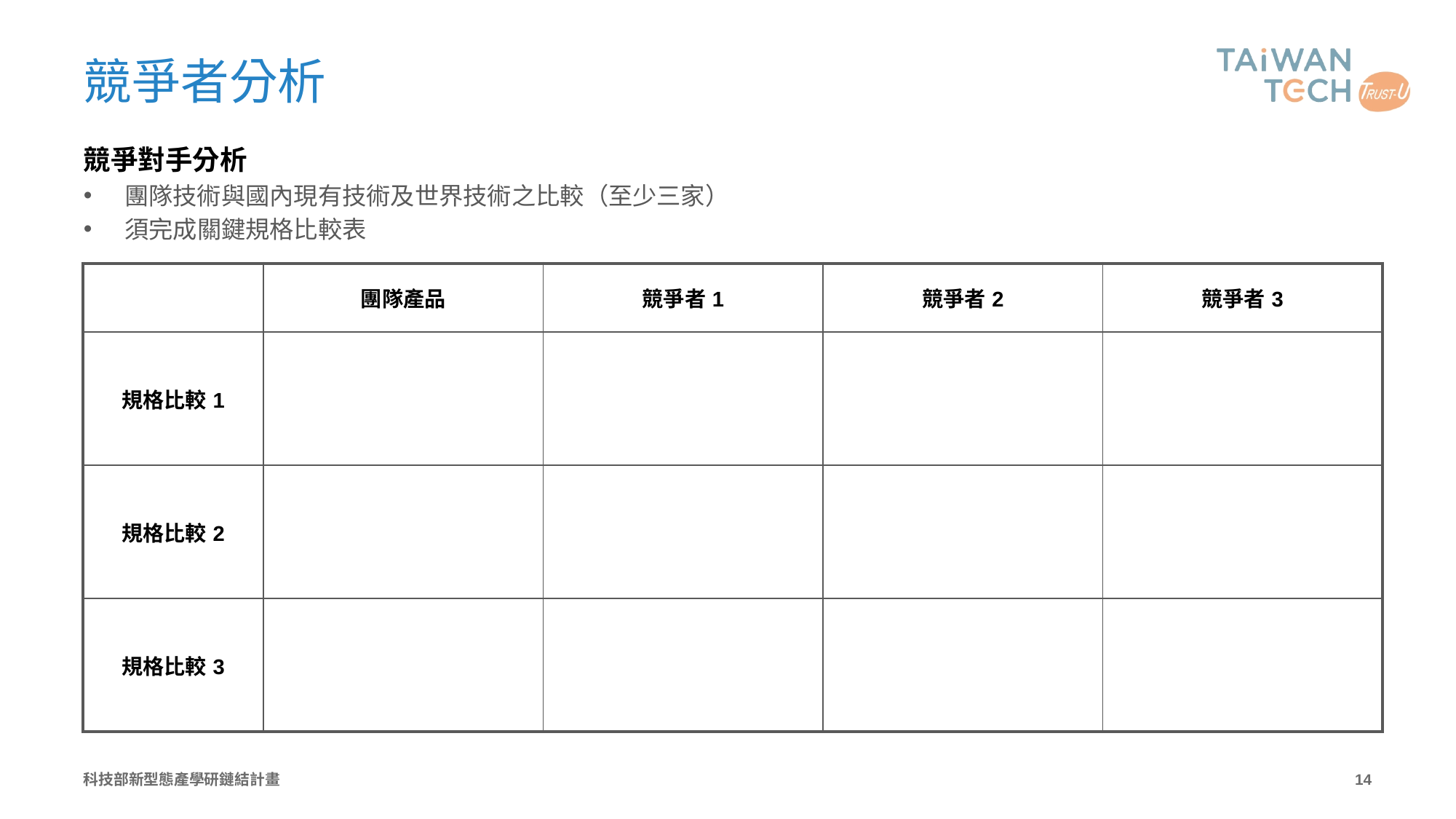

# 競爭者分析
競爭對手分析
團隊技術與國內現有技術及世界技術之比較（至少三家）
須完成關鍵規格比較表
|  | 團隊產品 | 競爭者1 | 競爭者2 | 競爭者3 |
| --- | --- | --- | --- | --- |
| 規格比較1 |  |  |  |  |
| 規格比較2 |  |  |  |  |
| 規格比較3 |  |  |  |  |
科技部新型態產學研鏈結計畫
14